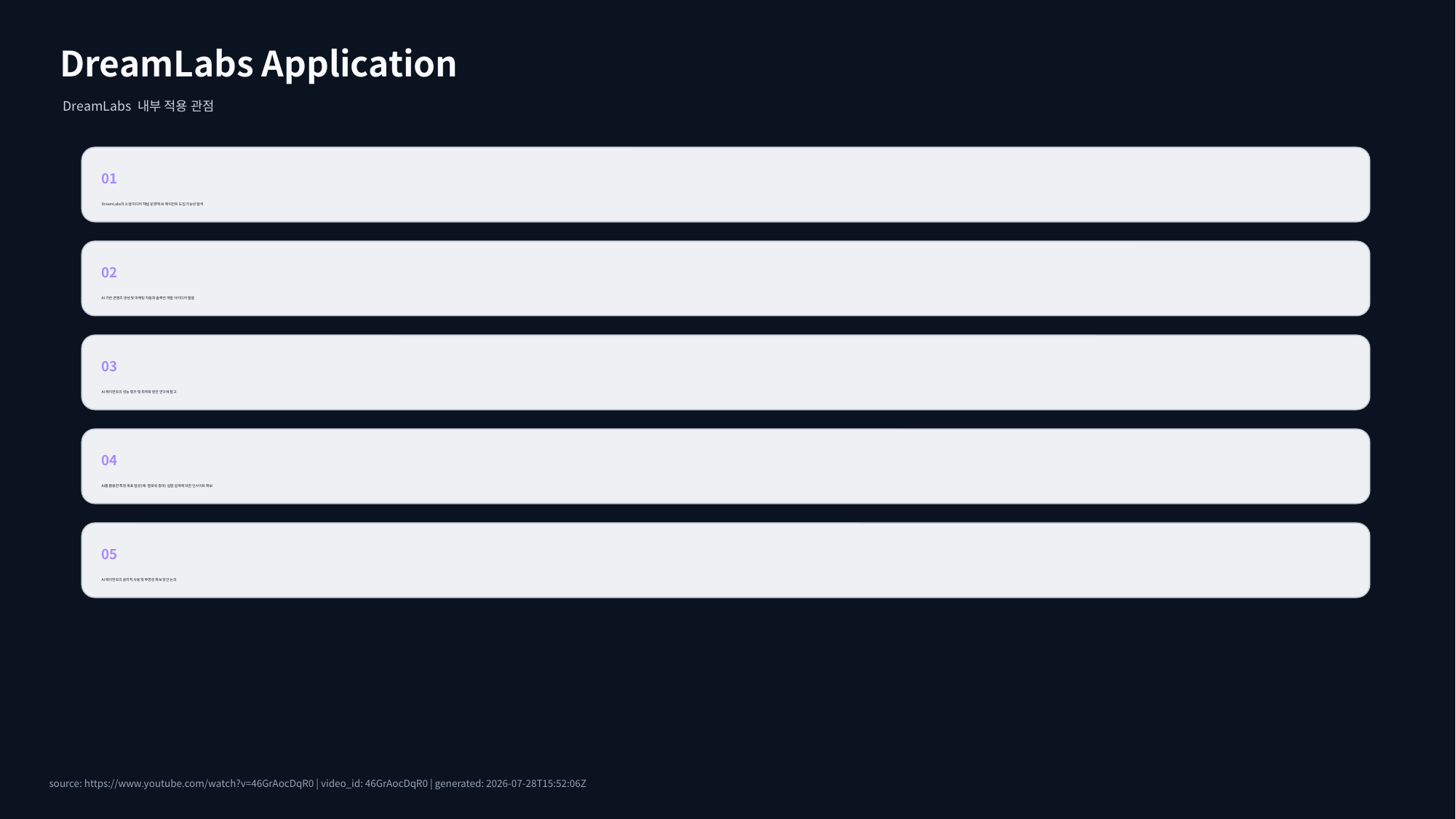

DreamLabs Application
DreamLabs 내부 적용 관점

01
DreamLabs의 소셜 미디어 채널 운영에 AI 에이전트 도입 가능성 탐색

02
AI 기반 콘텐츠 생성 및 마케팅 자동화 솔루션 개발 아이디어 발굴

03
AI 에이전트의 성능 평가 및 최적화 방안 연구에 참고

04
AI를 활용한 특정 목표 달성(예: 팔로워 증대) 실험 설계에 대한 인사이트 확보

05
AI 에이전트의 윤리적 사용 및 투명성 확보 방안 논의
source: https://www.youtube.com/watch?v=46GrAocDqR0 | video_id: 46GrAocDqR0 | generated: 2026-07-28T15:52:06Z